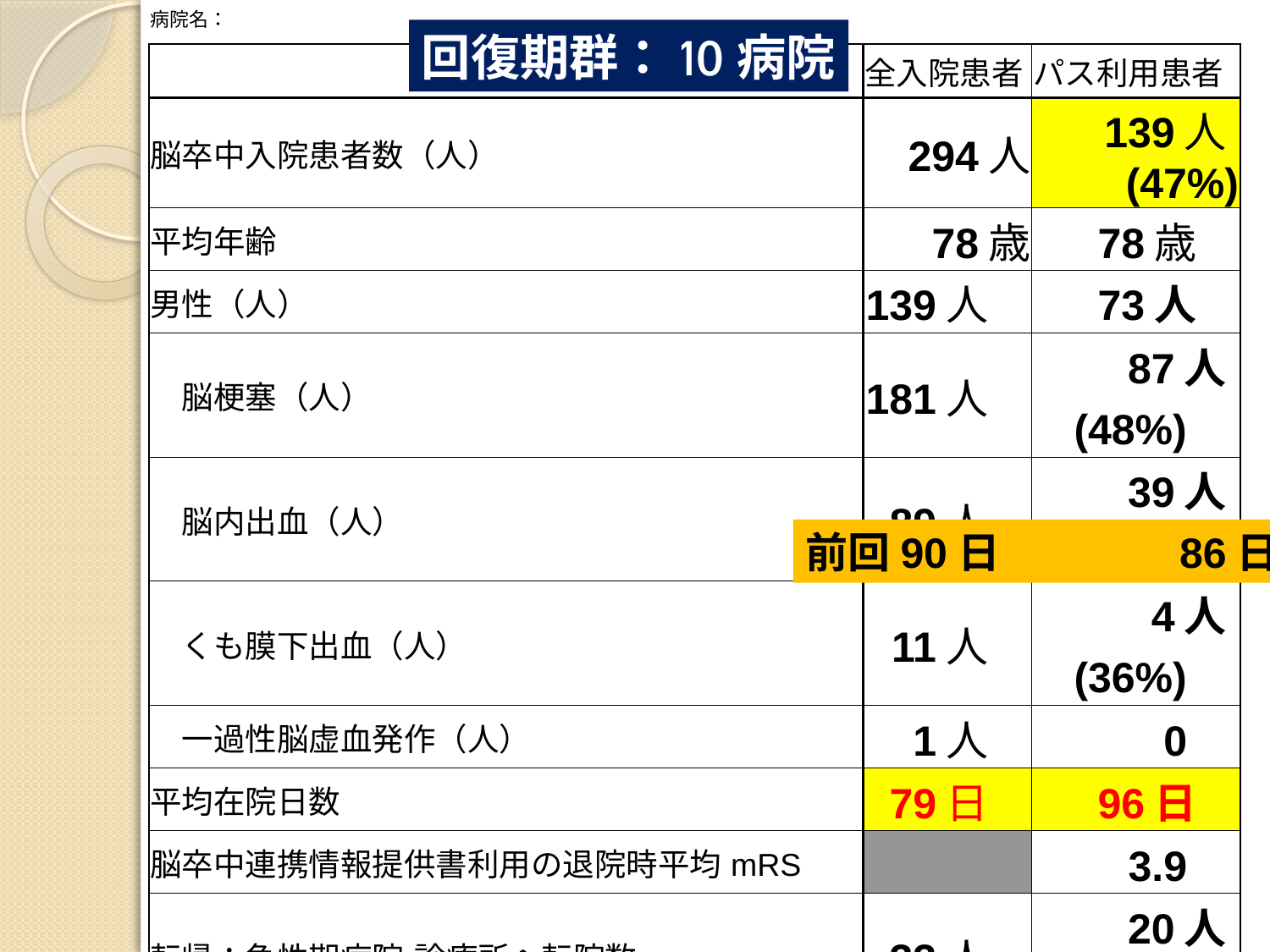

| 病院名： |  |  |
| --- | --- | --- |
|  | 全入院患者 | パス利用患者 |
| 脳卒中入院患者数（人） | 294人 | 139人(47%) |
| 平均年齢 | 78歳 | 78歳 |
| 男性（人） | 139人 | 73人 |
| 脳梗塞（人） | 181人 | 87人(48%) |
| 脳内出血（人） | 89人 | 39人(44%) |
| くも膜下出血（人） | 11人 | 4人(36%) |
| 一過性脳虚血発作（人） | 1人 | 0 |
| 平均在院日数 | 79日 | 96日 |
| 脳卒中連携情報提供書利用の退院時平均mRS |  | 3.9 |
| 転帰：急性期病院・診療所へ転院数 | 33人 | 20人(61%) |
| 転帰：回復期病院へ転院数 | 0人 | 0人(%) |
| 転帰：維持期病院へ転院数 | 24人 | 3人(13%) |
| 転帰：維持期診療所へ転所数 | 2人 | 2人(100%) |
| 転帰：維持期老健へ転所数 | 24人 | 14人(58%) |
| 転帰：在宅復帰患者数 | 162人 | 90人(56%) |
| 転帰：死亡数 | 0人 | 1人(-%) |
回復期群：10病院
前回90日　　　　86日